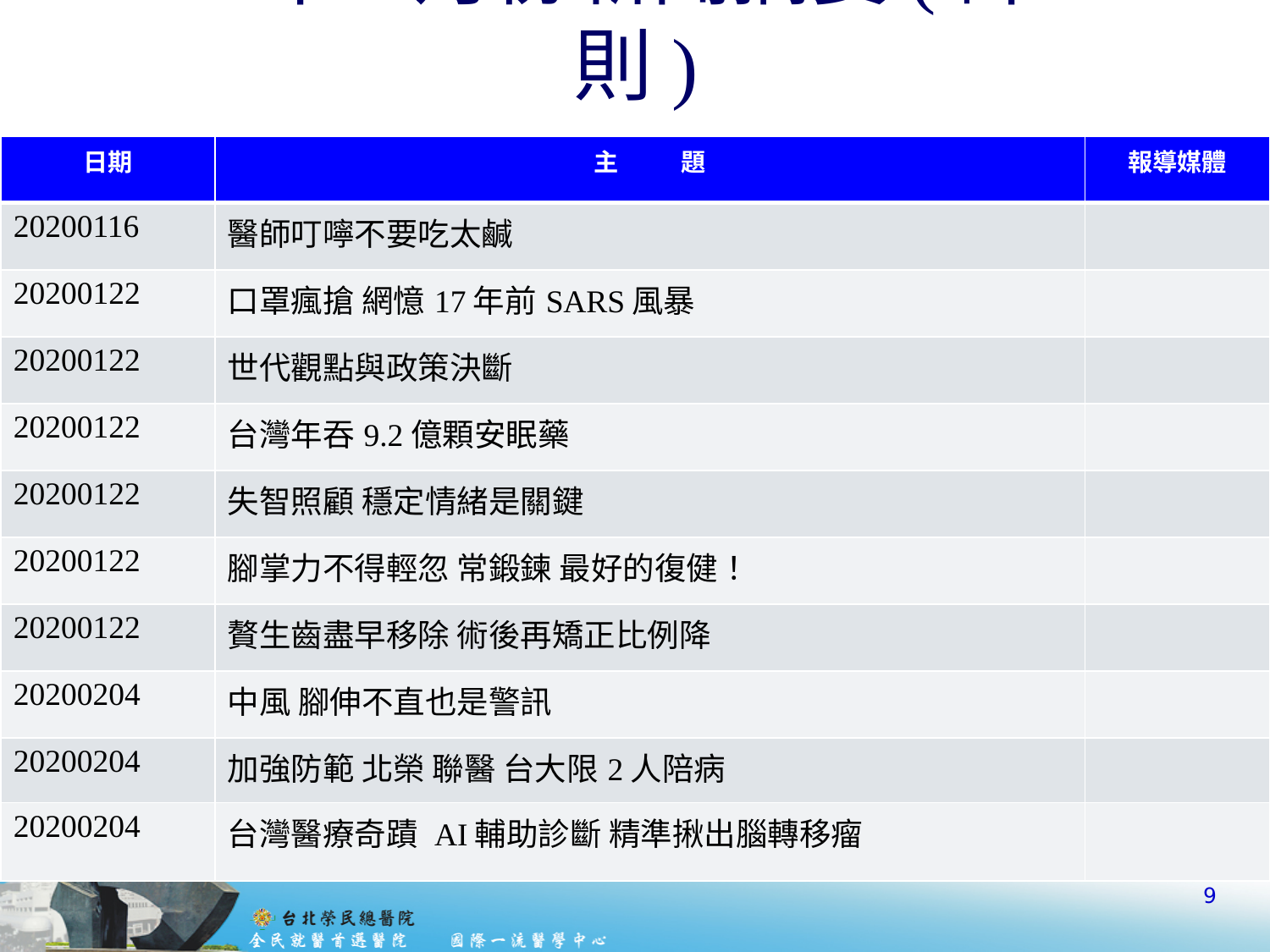

# 109年2月份新聞摘要(計37則)
| 日期 | 主 題 | 報導媒體 |
| --- | --- | --- |
| 20200116 | 醫師叮嚀不要吃太鹹 |  |
| 20200122 | 口罩瘋搶 網憶17年前SARS風暴 |  |
| 20200122 | 世代觀點與政策決斷 |  |
| 20200122 | 台灣年吞9.2億顆安眠藥 |  |
| 20200122 | 失智照顧 穩定情緒是關鍵 |  |
| 20200122 | 腳掌力不得輕忽 常鍛鍊 最好的復健！ |  |
| 20200122 | 贅生齒盡早移除 術後再矯正比例降 |  |
| 20200204 | 中風 腳伸不直也是警訊 |  |
| 20200204 | 加強防範 北榮 聯醫 台大限2人陪病 |  |
| 20200204 | 台灣醫療奇蹟 AI輔助診斷 精準揪出腦轉移瘤 |  |
9